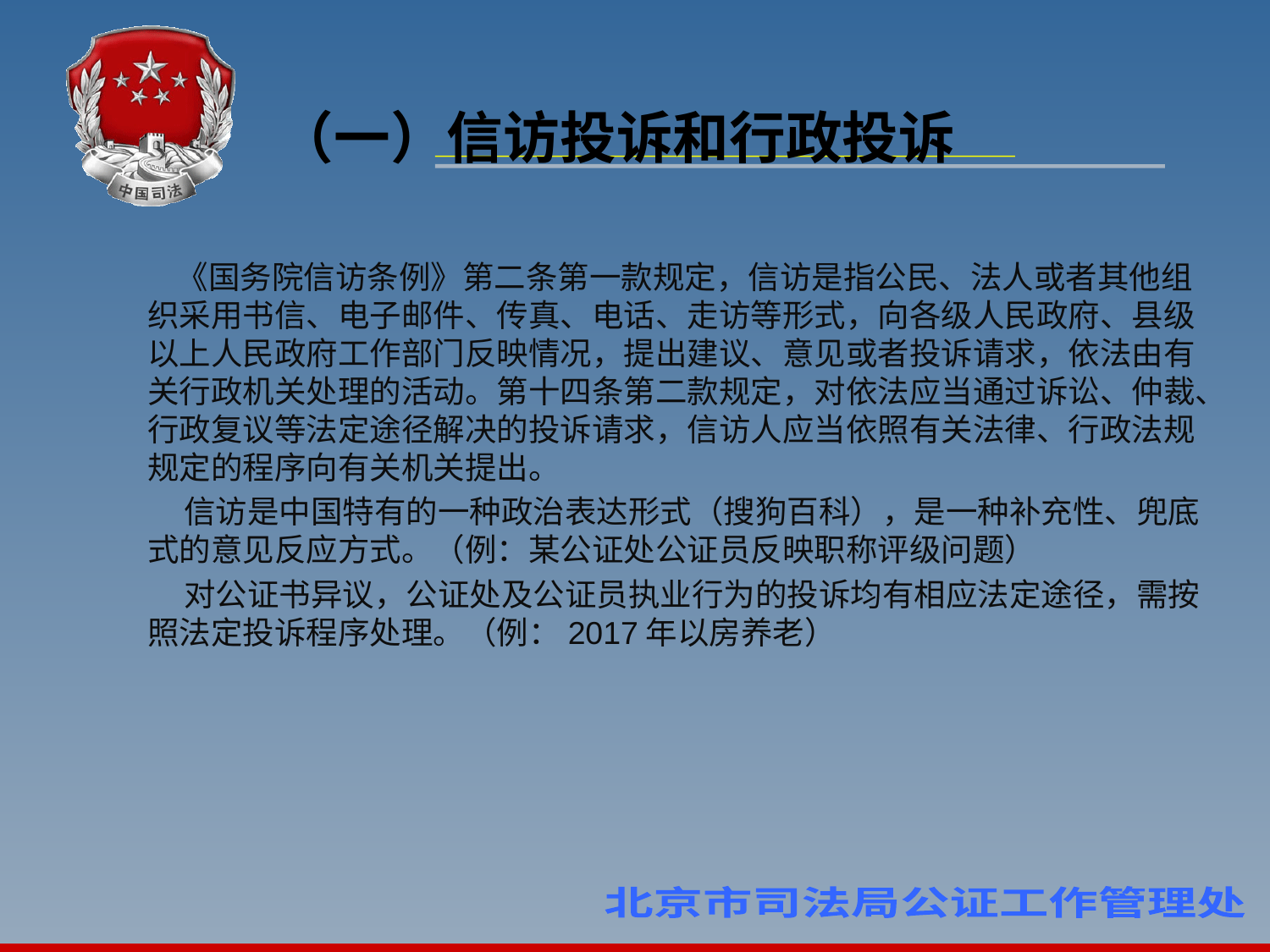

#
（一）信访投诉和行政投诉

   《国务院信访条例》第二条第一款规定，信访是指公民、法人或者其他组织采用书信、电子邮件、传真、电话、走访等形式，向各级人民政府、县级以上人民政府工作部门反映情况，提出建议、意见或者投诉请求，依法由有关行政机关处理的活动。第十四条第二款规定，对依法应当通过诉讼、仲裁、行政复议等法定途径解决的投诉请求，信访人应当依照有关法律、行政法规规定的程序向有关机关提出。
    信访是中国特有的一种政治表达形式（搜狗百科），是一种补充性、兜底式的意见反应方式。（例：某公证处公证员反映职称评级问题）
    对公证书异议，公证处及公证员执业行为的投诉均有相应法定途径，需按照法定投诉程序处理。（例：2017年以房养老）